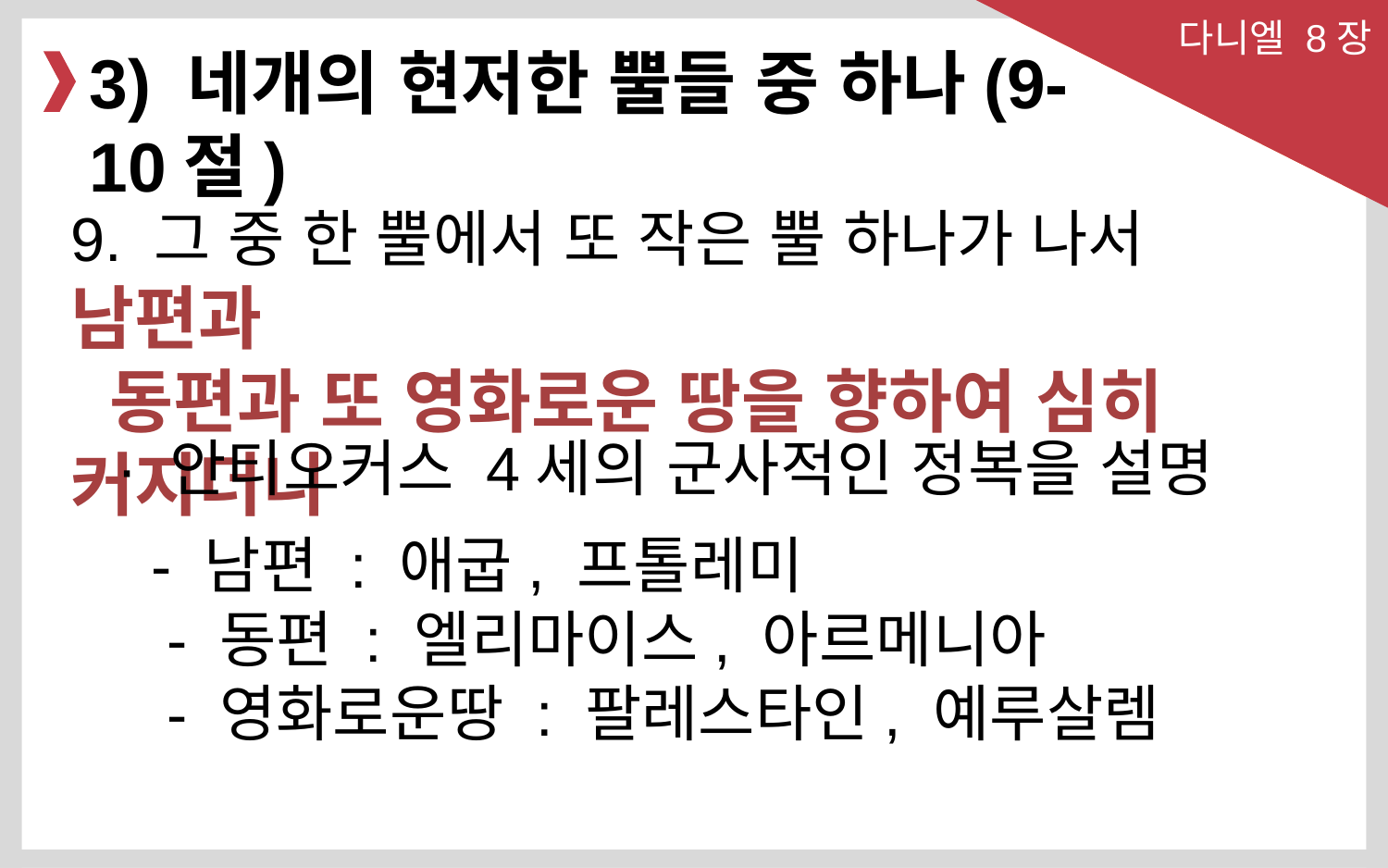

다니엘 8장
3) 네개의 현저한 뿔들 중 하나(9-10절)

9. 그 중 한 뿔에서 또 작은 뿔 하나가 나서 남편과
  동편과 또 영화로운 땅을 향하여 심히 커지더니
· 안티오커스 4세의 군사적인 정복을 설명
  - 남편 : 애굽, 프톨레미
  - 동편 : 엘리마이스, 아르메니아
  - 영화로운땅 : 팔레스타인, 예루살렘